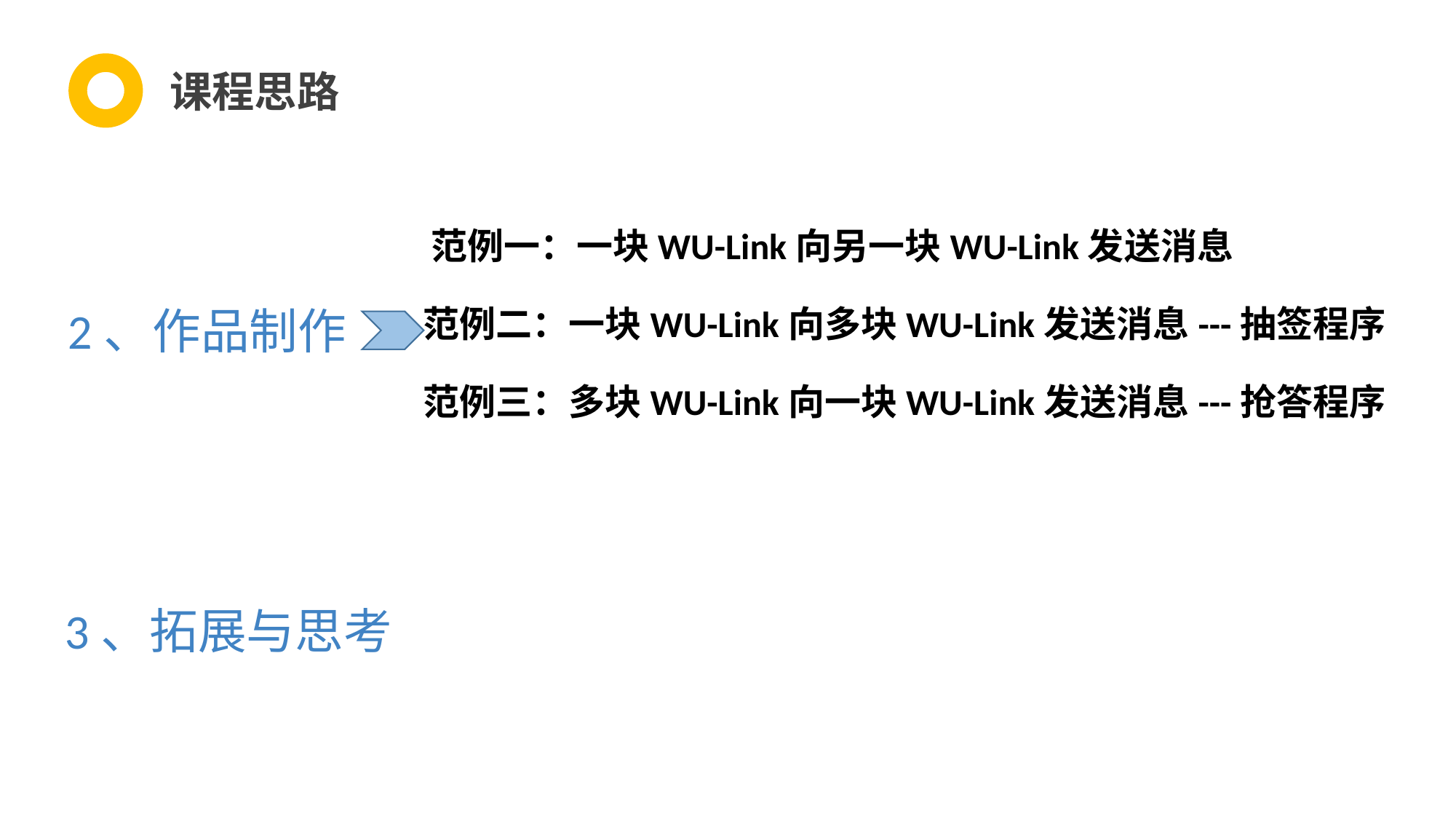

课程思路
范例一：一块WU-Link向另一块WU-Link发送消息
2、作品制作
范例二：一块WU-Link向多块WU-Link发送消息---抽签程序

范例三：多块WU-Link向一块WU-Link发送消息---抢答程序
3、拓展与思考